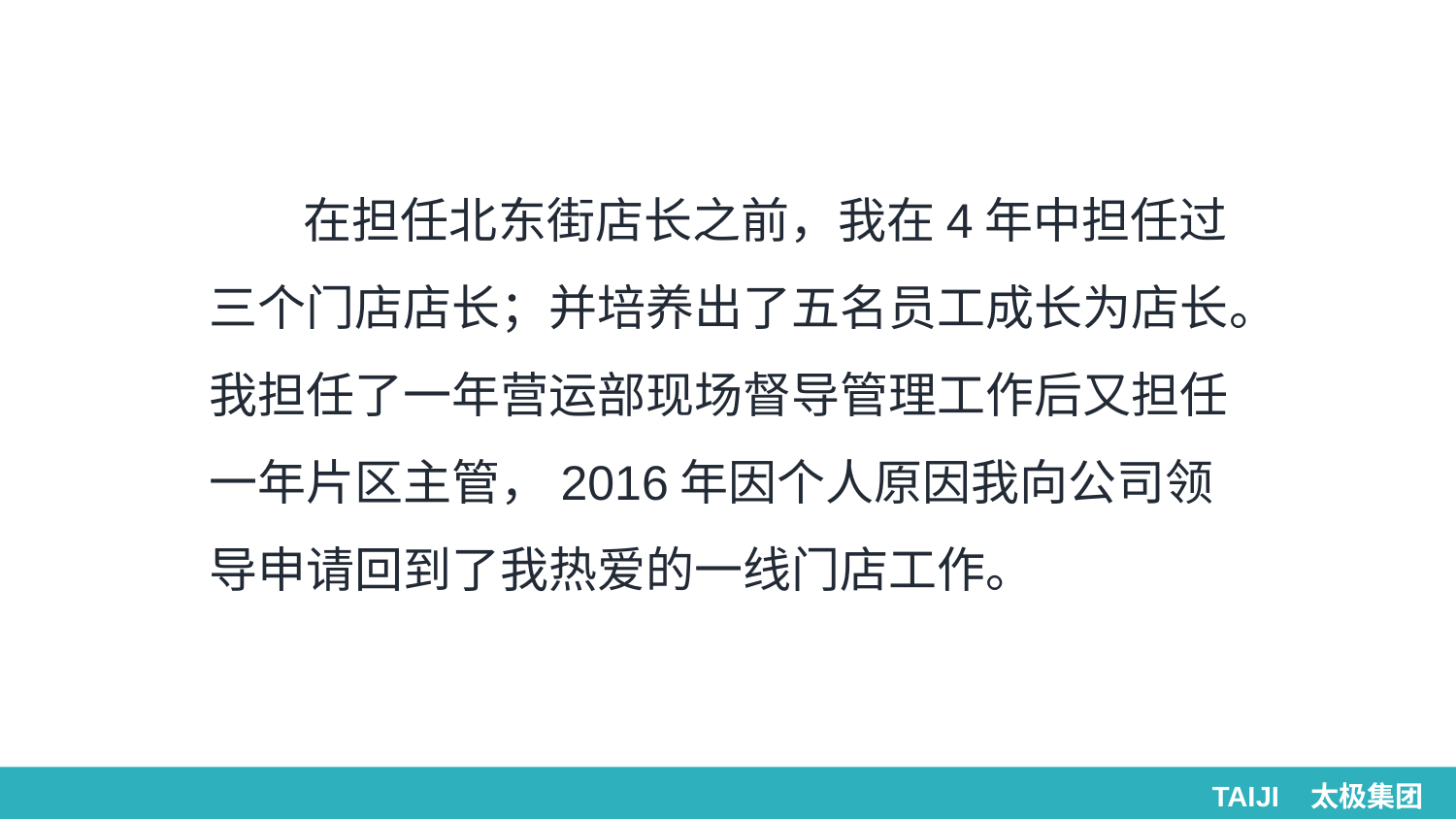

在担任北东街店长之前，我在4年中担任过三个门店店长；并培养出了五名员工成长为店长。我担任了一年营运部现场督导管理工作后又担任一年片区主管，2016年因个人原因我向公司领导申请回到了我热爱的一线门店工作。

TAIJI   太极集团